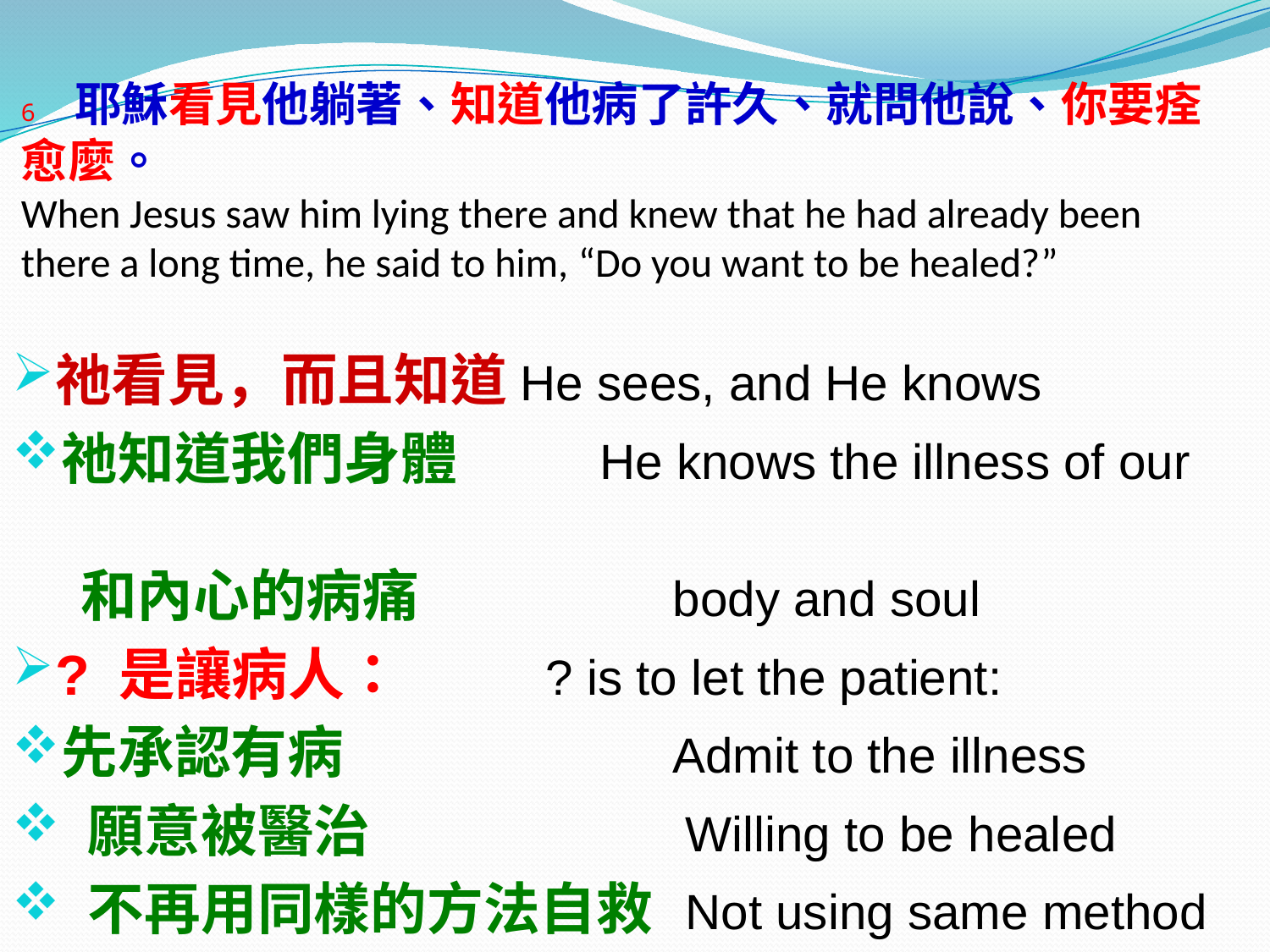

# 6 耶穌看見他躺著、知道他病了許久、就問他說、你要痊愈麼。 When Jesus saw him lying there and knew that he had already been there a long time, he said to him, “Do you want to be healed?”
祂看見，而且知道 	He sees, and He knows
祂知道我們身體          He knows the illness of our
     和內心的病痛		body and soul
? 是讓病人： 		? is to let the patient:
先承認有病 			Admit to the illness
 願意被醫治 			Willing to be healed
 不再用同樣的方法自救	Not using same method
                                                    to self-heal